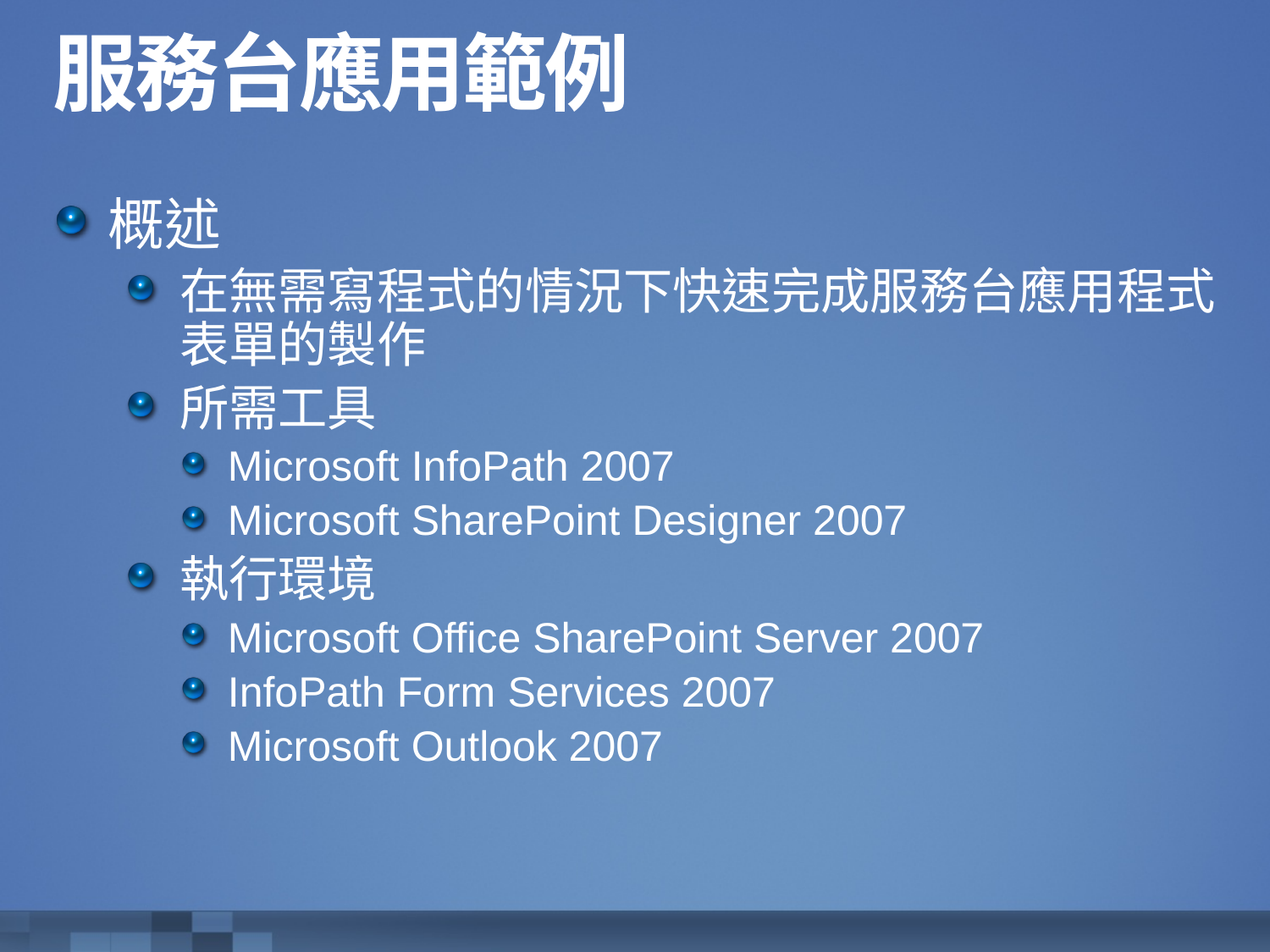

# 服務台應用範例
概述
在無需寫程式的情況下快速完成服務台應用程式表單的製作
所需工具
Microsoft InfoPath 2007
Microsoft SharePoint Designer 2007
執行環境
Microsoft Office SharePoint Server 2007
InfoPath Form Services 2007
Microsoft Outlook 2007